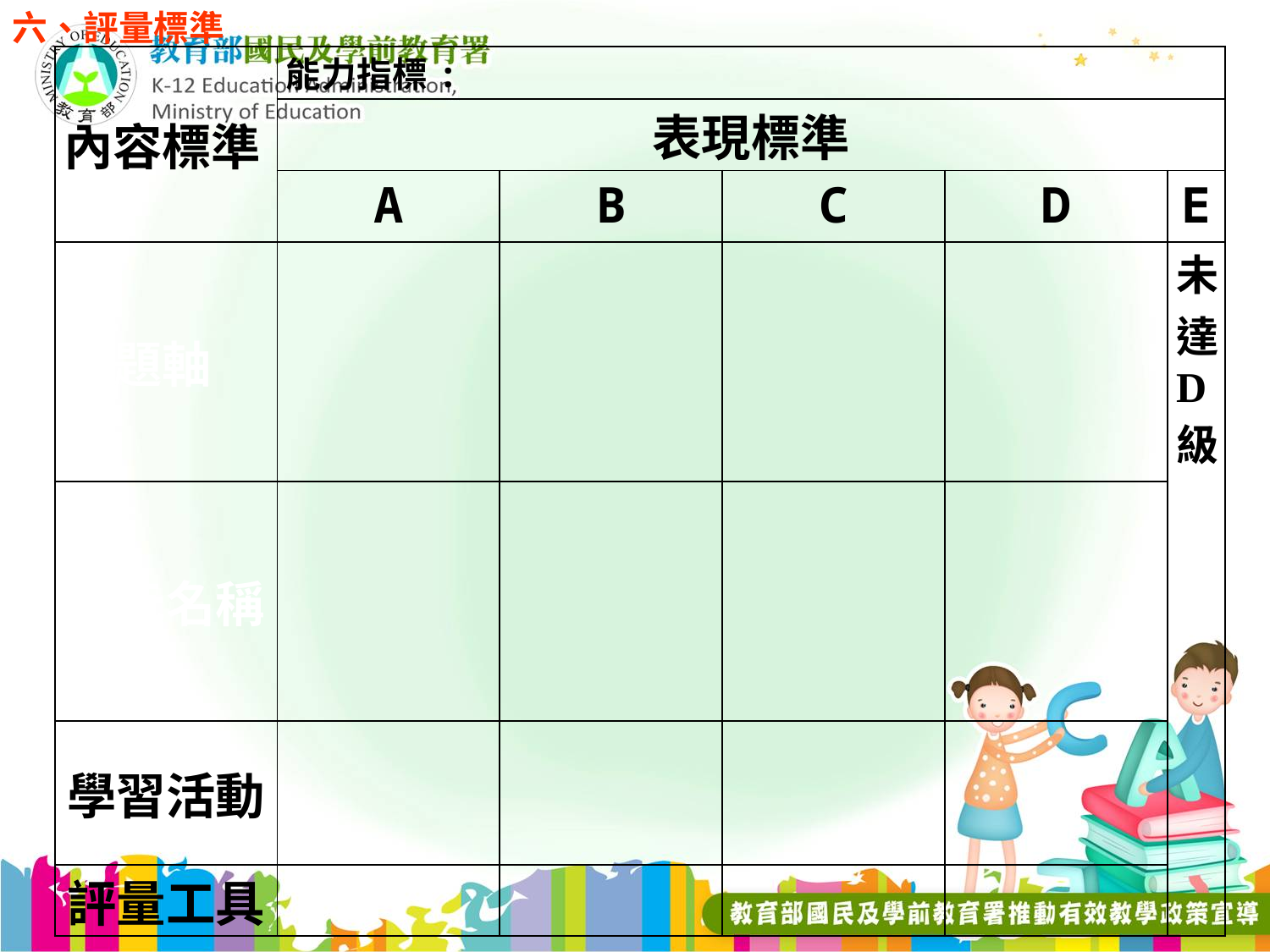

六、評量標準
| 內容標準 | 能力指標: |  |  |  |  |
| --- | --- | --- | --- | --- | --- |
|  | 表現標準 |  |  |  |  |
|  | A | B | C | D | E |
| 主題軸 |  |  |  |  | 未達D級 |
| 單元名稱 |  |  |  |  |  |
| 學習活動 |  |  |  |  |  |
| 評量工具 |  |  |  |  |  |